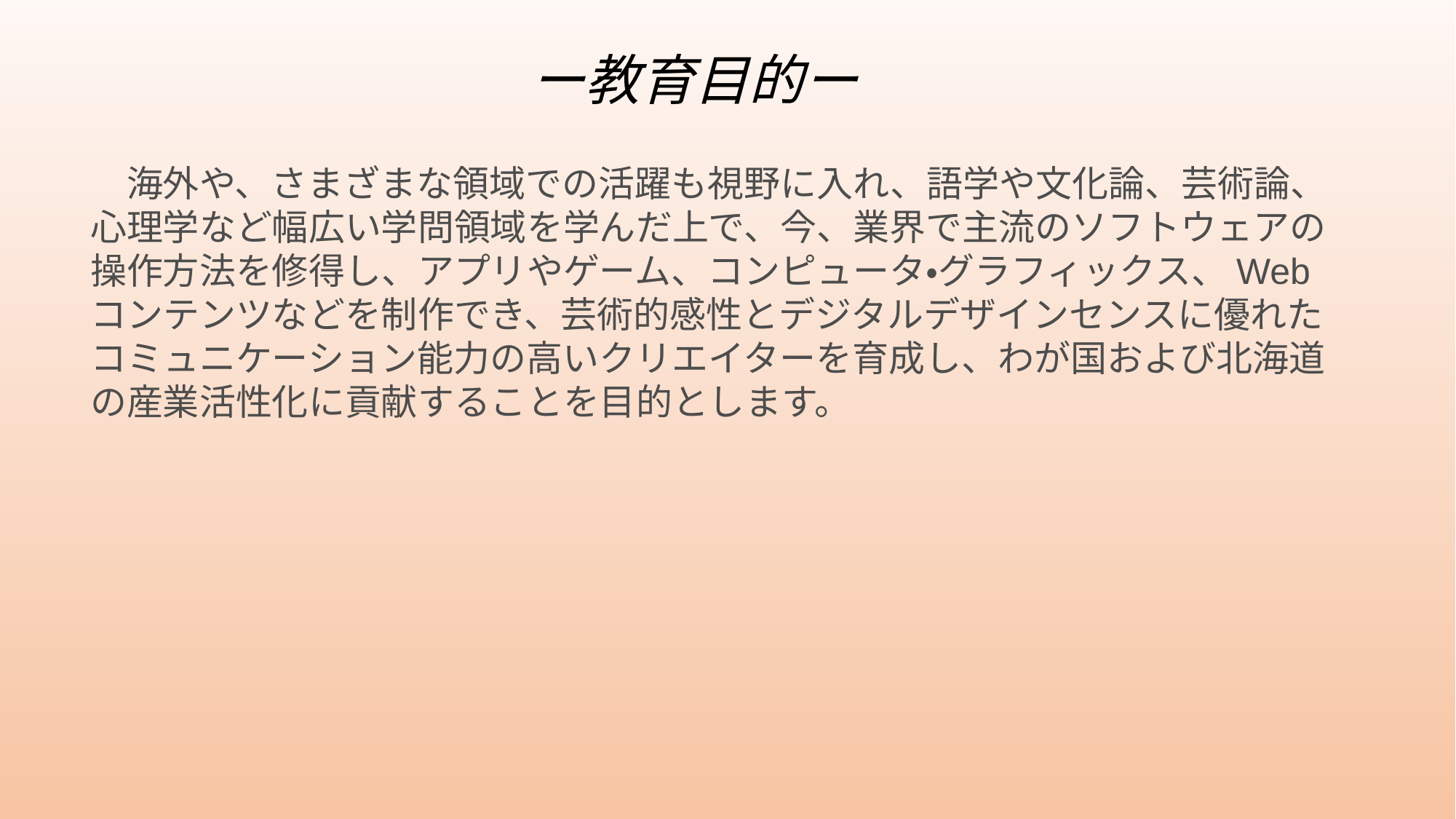

ー教育目的ー
　海外や、さまざまな領域での活躍も視野に入れ、語学や文化論、芸術論、心理学など幅広い学問領域を学んだ上で、今、業界で主流のソフトウェアの操作方法を修得し、アプリやゲーム、コンピュータ・グラフィックス、Webコンテンツなどを制作でき、芸術的感性とデジタルデザインセンスに優れたコミュニケーション能力の高いクリエイターを育成し、わが国および北海道の産業活性化に貢献することを目的とします。